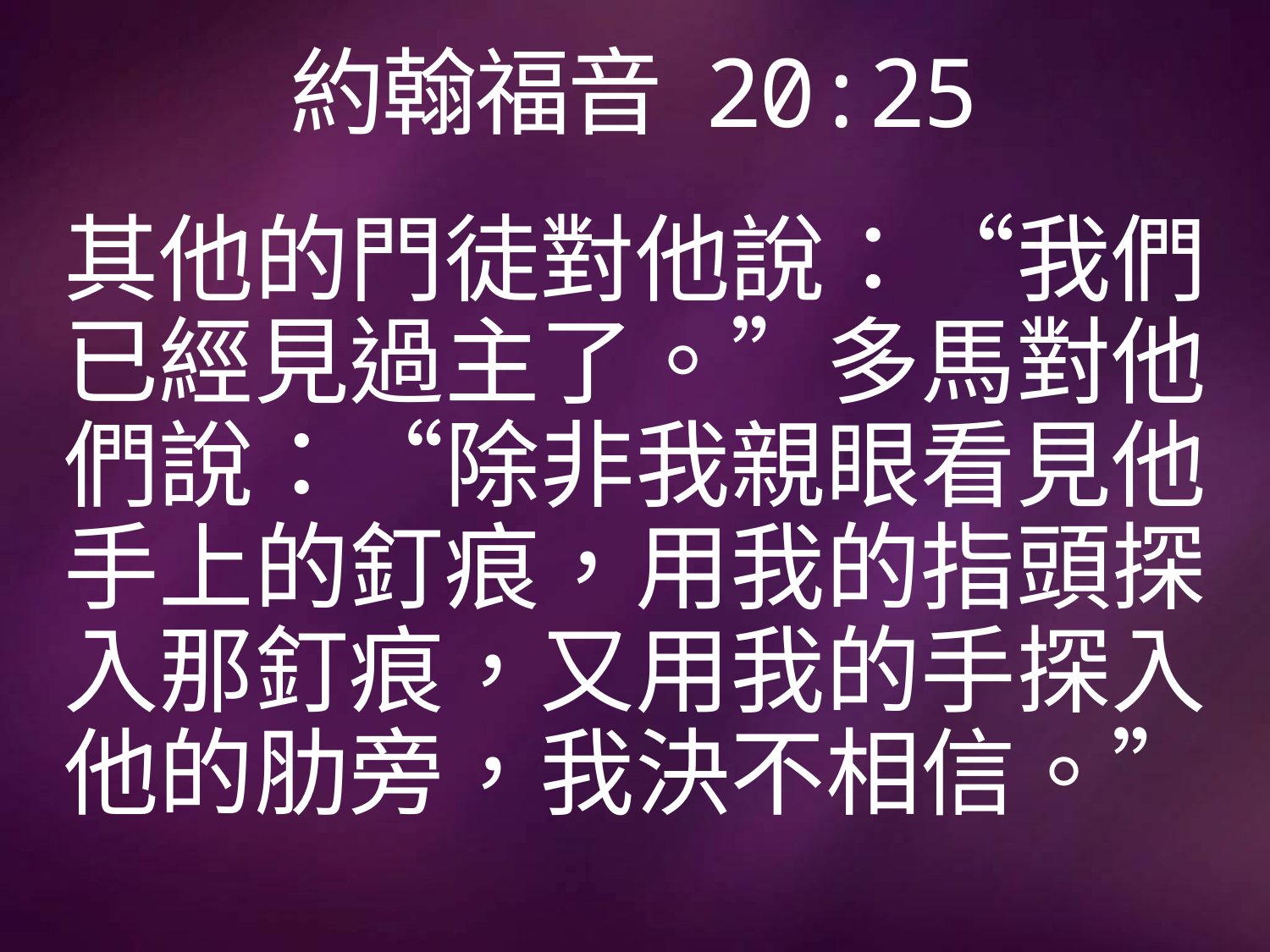

# 約翰福音 20:25
其他的門徒對他說：“我們已經見過主了。”多馬對他們說：“除非我親眼看見他手上的釘痕，用我的指頭探入那釘痕，又用我的手探入他的肋旁，我決不相信。”